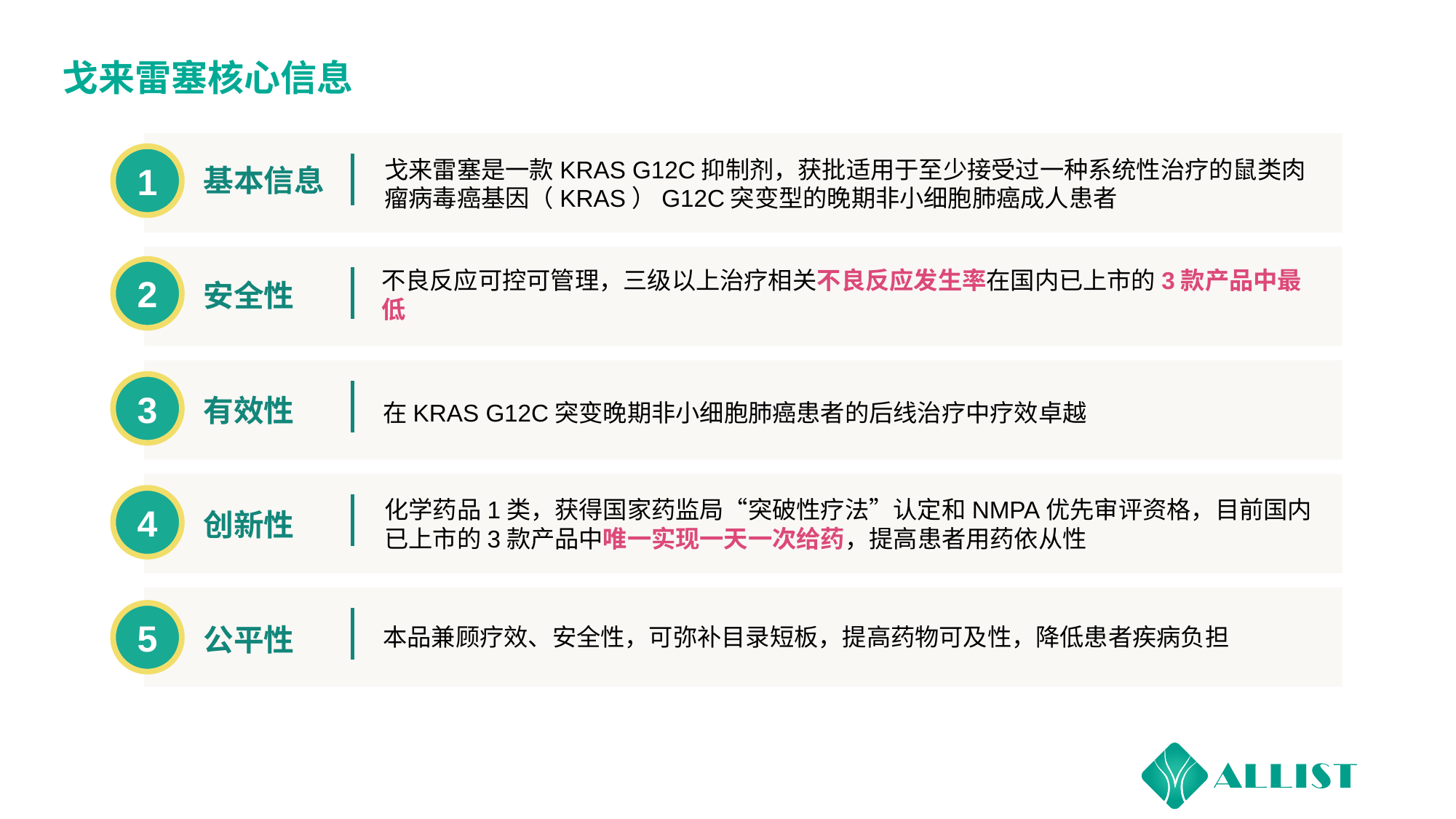

# 戈来雷塞核心信息

戈来雷塞是一款KRAS G12C抑制剂，获批适用于至少接受过一种系统性治疗的鼠类肉瘤病毒癌基因（KRAS）G12C突变型的晚期非小细胞肺癌成人患者
1
基本信息

2
安全性
不良反应可控可管理，三级以上治疗相关不良反应发生率在国内已上市的3款产品中最低

3
有效性
在KRAS G12C突变晚期非小细胞肺癌患者的后线治疗中疗效卓越

化学药品1类，获得国家药监局“突破性疗法”认定和NMPA优先审评资格，目前国内已上市的3款产品中唯一实现一天一次给药，提高患者用药依从性
4
创新性

5
本品兼顾疗效、安全性，可弥补目录短板，提高药物可及性，降低患者疾病负担
公平性